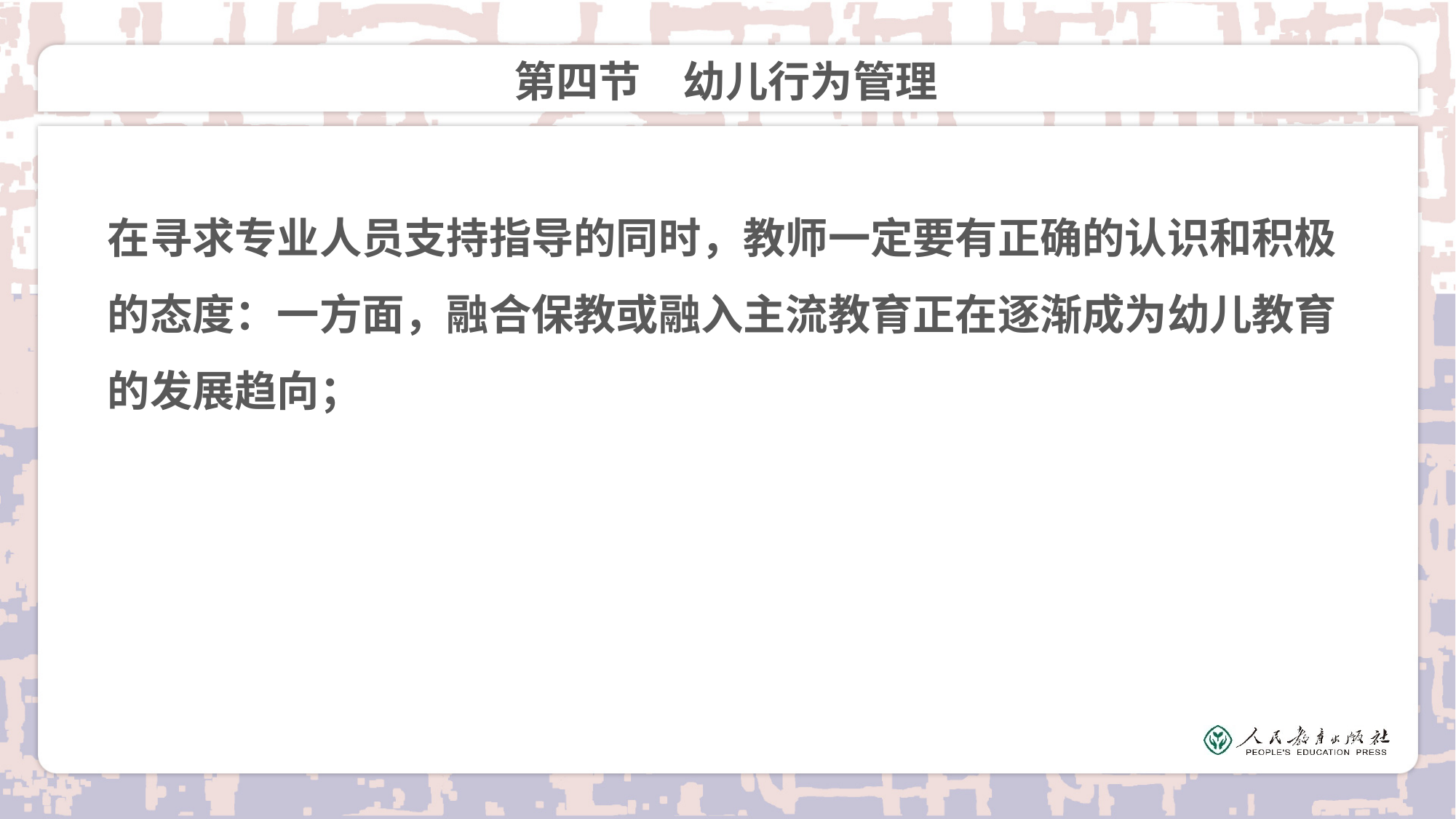

# 第四节　幼儿行为管理
在寻求专业人员支持指导的同时，教师一定要有正确的认识和积极的态度：一方面，融合保教或融入主流教育正在逐渐成为幼儿教育的发展趋向；